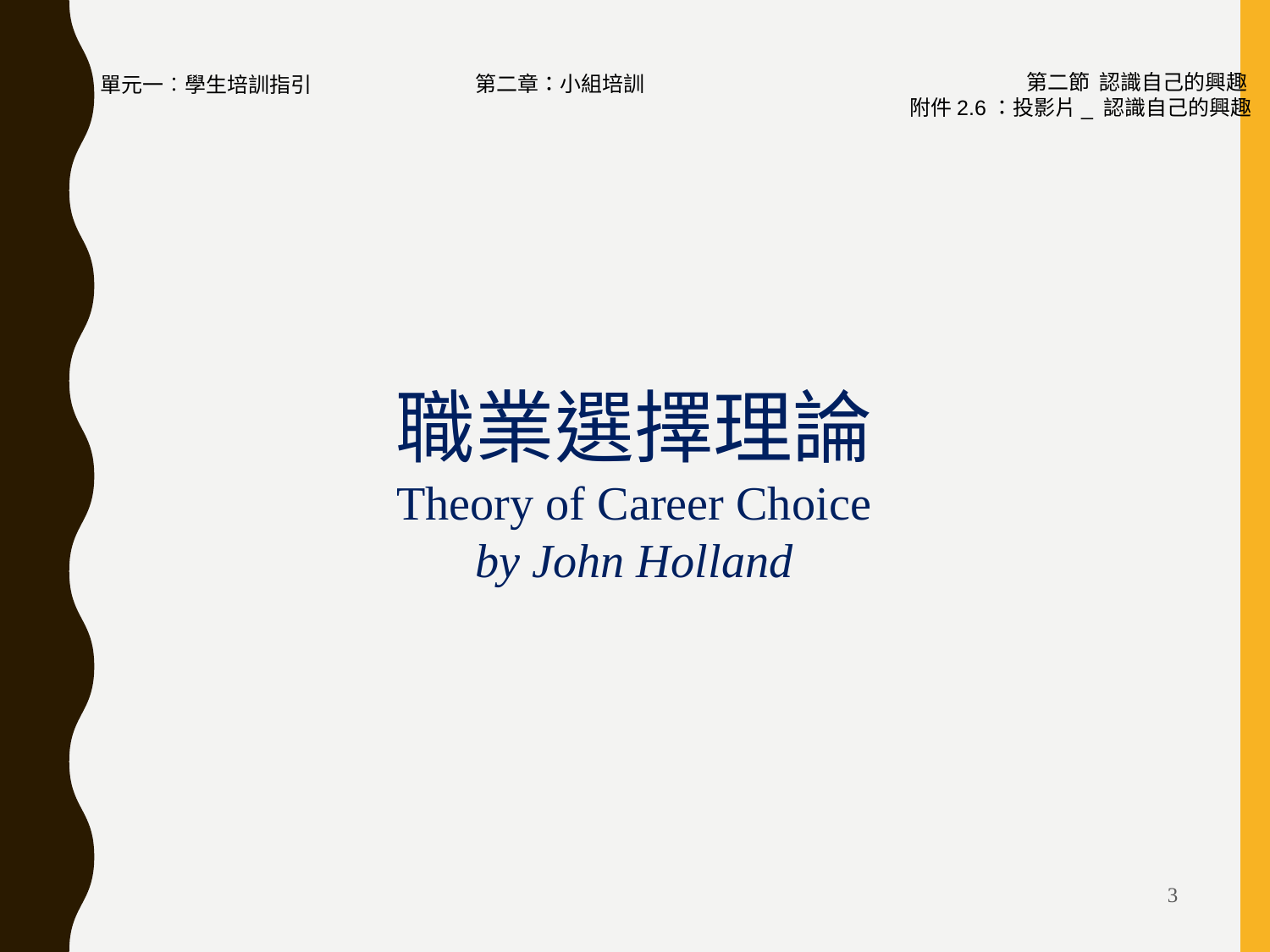

職業選擇理論
Theory of Career Choice
by John Holland
3